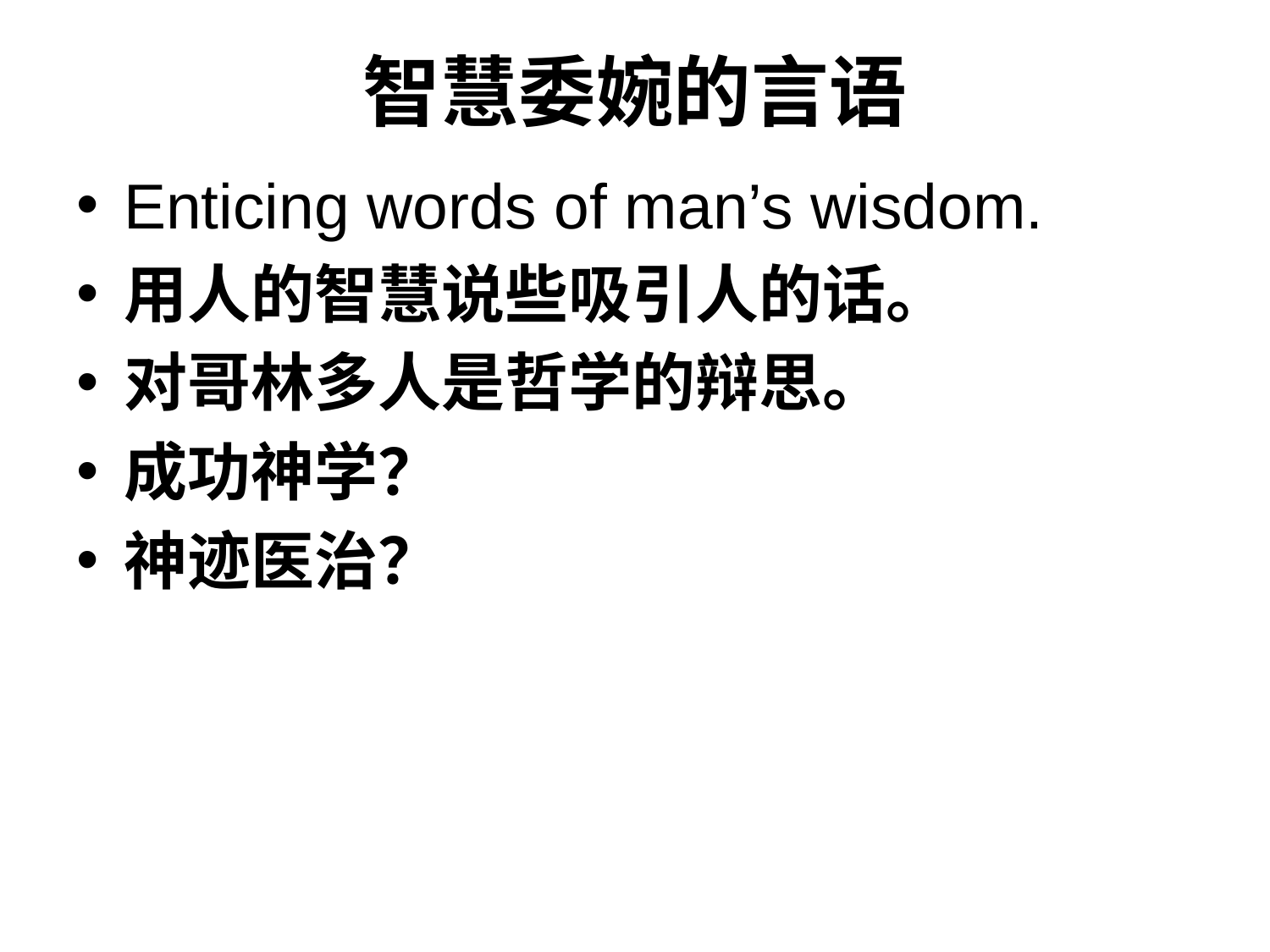

# 智慧委婉的言语
Enticing words of man’s wisdom.
用人的智慧说些吸引人的话。
对哥林多人是哲学的辩思。
成功神学？
神迹医治？